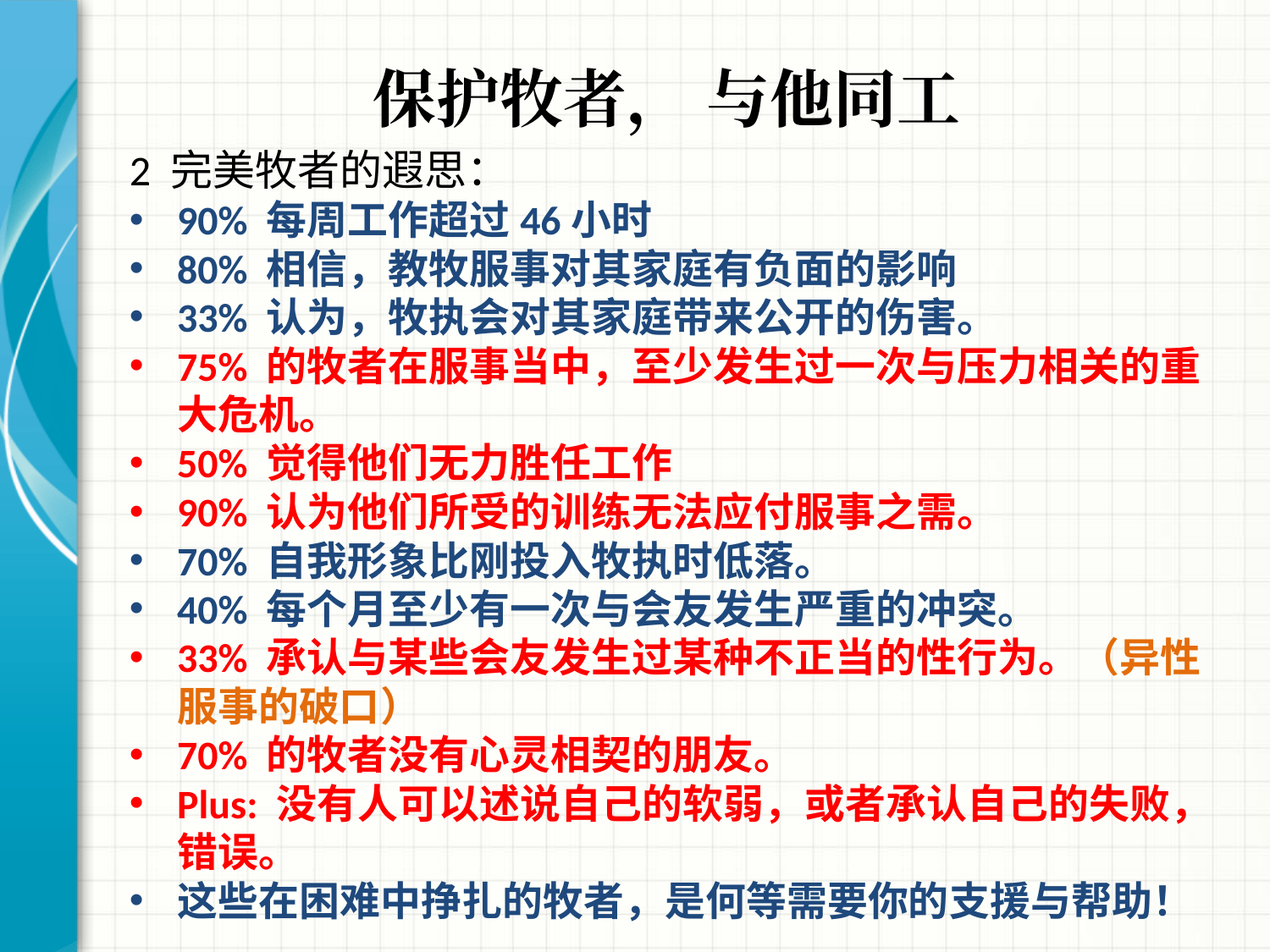

# 保护牧者， 与他同工
2 完美牧者的遐思：
90% 每周工作超过46小时
80% 相信，教牧服事对其家庭有负面的影响
33% 认为，牧执会对其家庭带来公开的伤害。
75% 的牧者在服事当中，至少发生过一次与压力相关的重大危机。
50% 觉得他们无力胜任工作
90% 认为他们所受的训练无法应付服事之需。
70% 自我形象比刚投入牧执时低落。
40% 每个月至少有一次与会友发生严重的冲突。
33% 承认与某些会友发生过某种不正当的性行为。（异性服事的破口）
70% 的牧者没有心灵相契的朋友。
Plus: 没有人可以述说自己的软弱，或者承认自己的失败，错误。
这些在困难中挣扎的牧者，是何等需要你的支援与帮助！